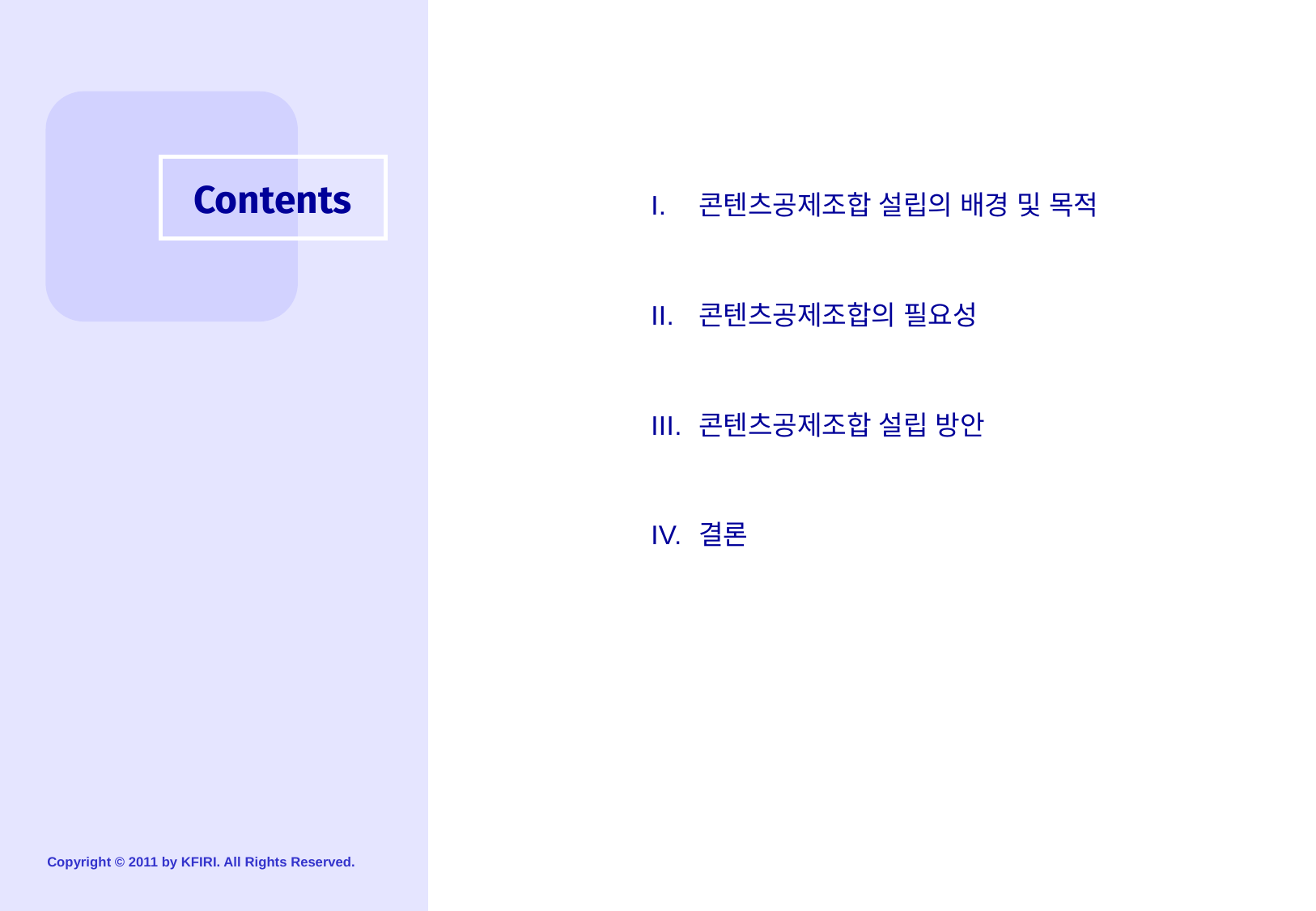

콘텐츠공제조합 설립의 배경 및 목적
콘텐츠공제조합의 필요성
콘텐츠공제조합 설립 방안
결론
Contents
Copyright © 2011 by KFIRI. All Rights Reserved.